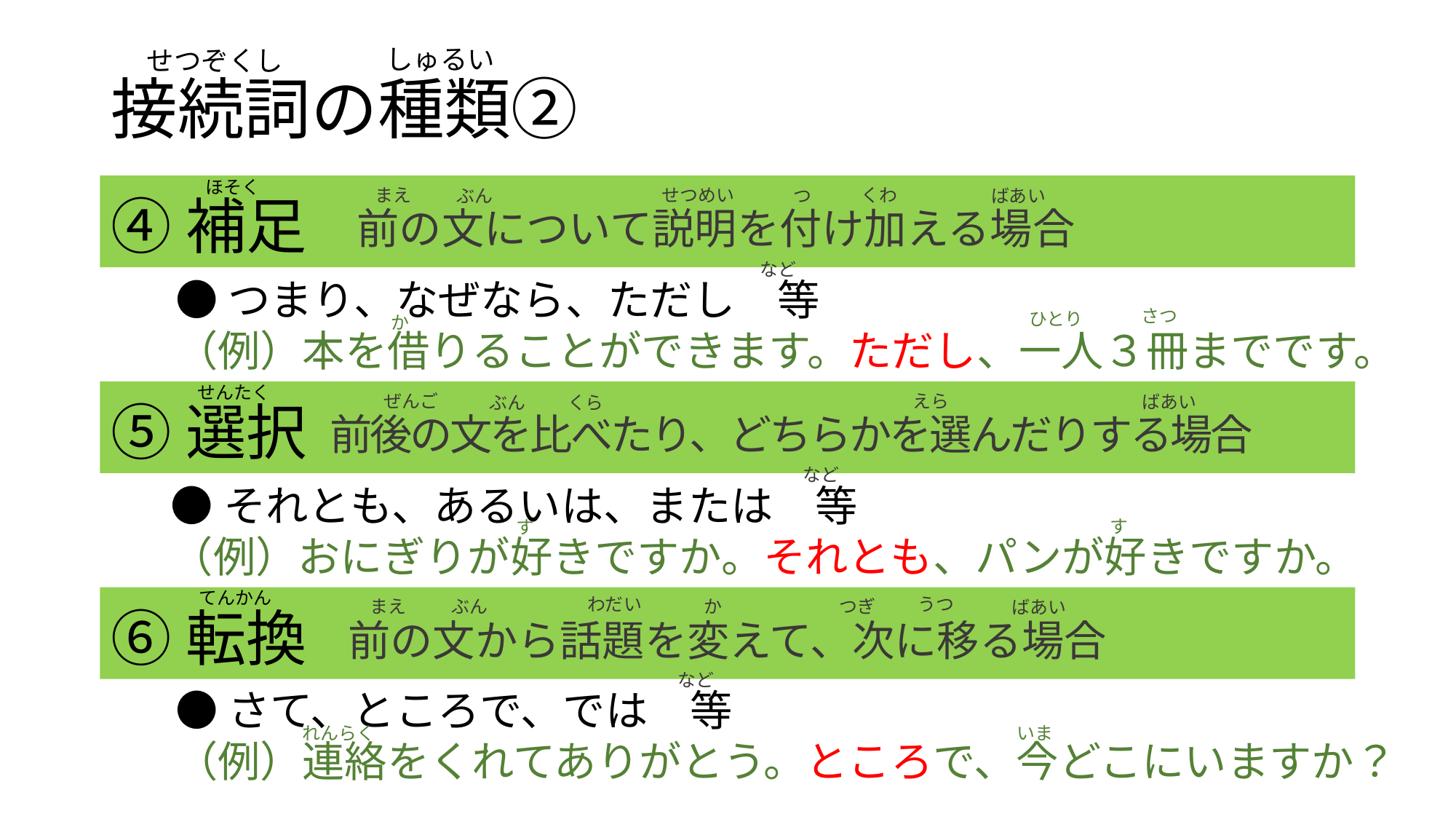

しゅるい
せつぞくし
# 接続詞の種類②
ほそく
④補足
まえ
せつめい
くわ
ぶん
ばあい
つ
前の文について説明を付け加える場合
など
●つまり、なぜなら、ただし　等
（例）本を借りることができます。ただし、一人３冊までです。
さつ
ひとり
か
せんたく
⑤選択
えら
ぜんご
ばあい
くら
ぶん
前後の文を比べたり、どちらかを選んだりする場合
など
●それとも、あるいは、または　等
（例）おにぎりが好きですか。それとも、パンが好きですか。
す
す
てんかん
⑥転換
わだい
うつ
まえ
つぎ
ぶん
か
ばあい
前の文から話題を変えて、次に移る場合
など
●さて、ところで、では　等
（例）連絡をくれてありがとう。ところで、今どこにいますか？
いま
れんらく